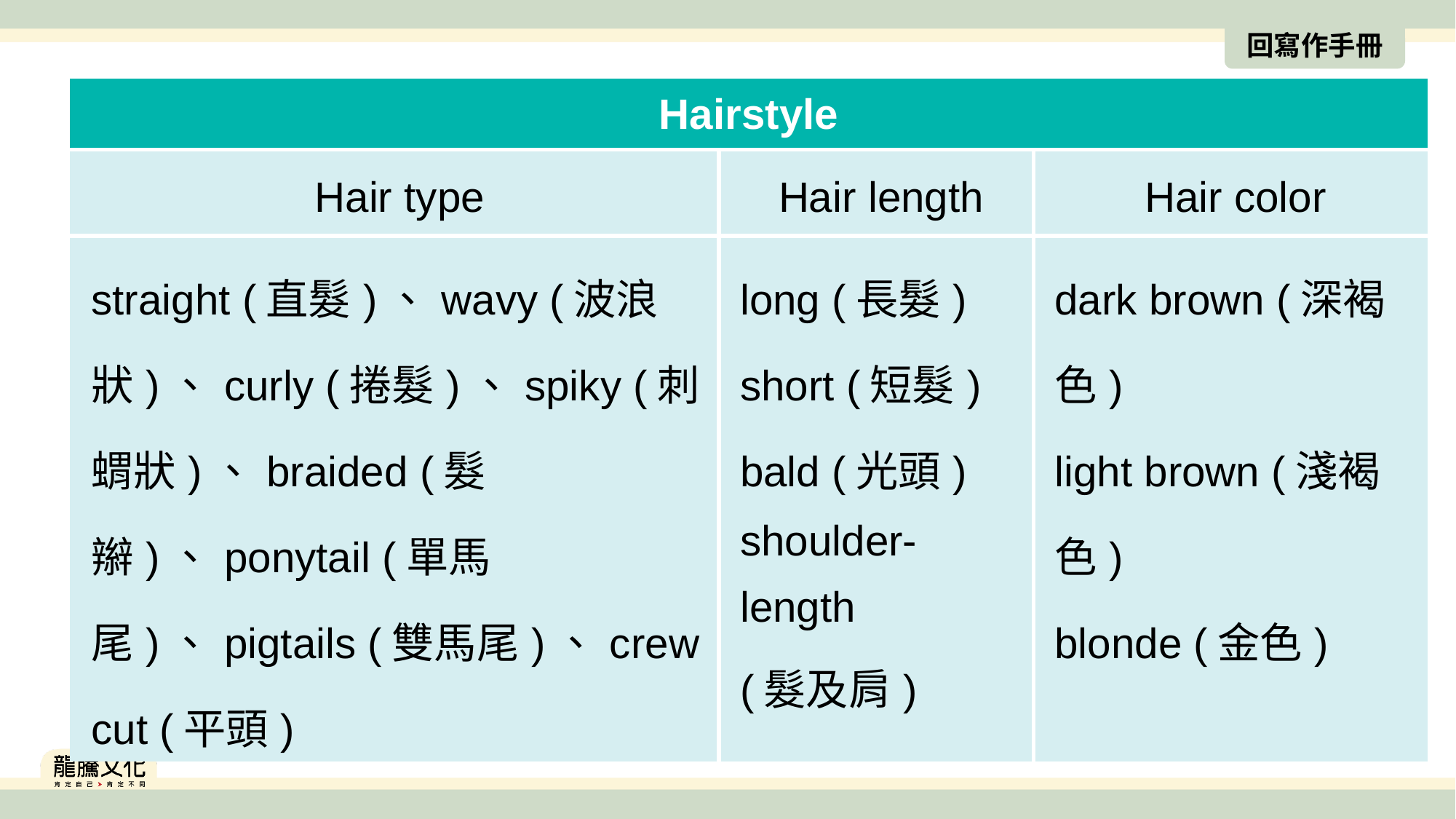

回寫作手冊
| Hairstyle |  |  |
| --- | --- | --- |
| Hair type | Hair length | Hair color |
| straight (直髮)、wavy (波浪狀)、curly (捲髮)、spiky (刺蝟狀)、braided (髮辮)、ponytail (單馬尾)、pigtails (雙馬尾)、crew cut (平頭) | long (長髮) short (短髮) bald (光頭) shoulder-length (髮及肩) | dark brown (深褐色) light brown (淺褐色) blonde (金色) |